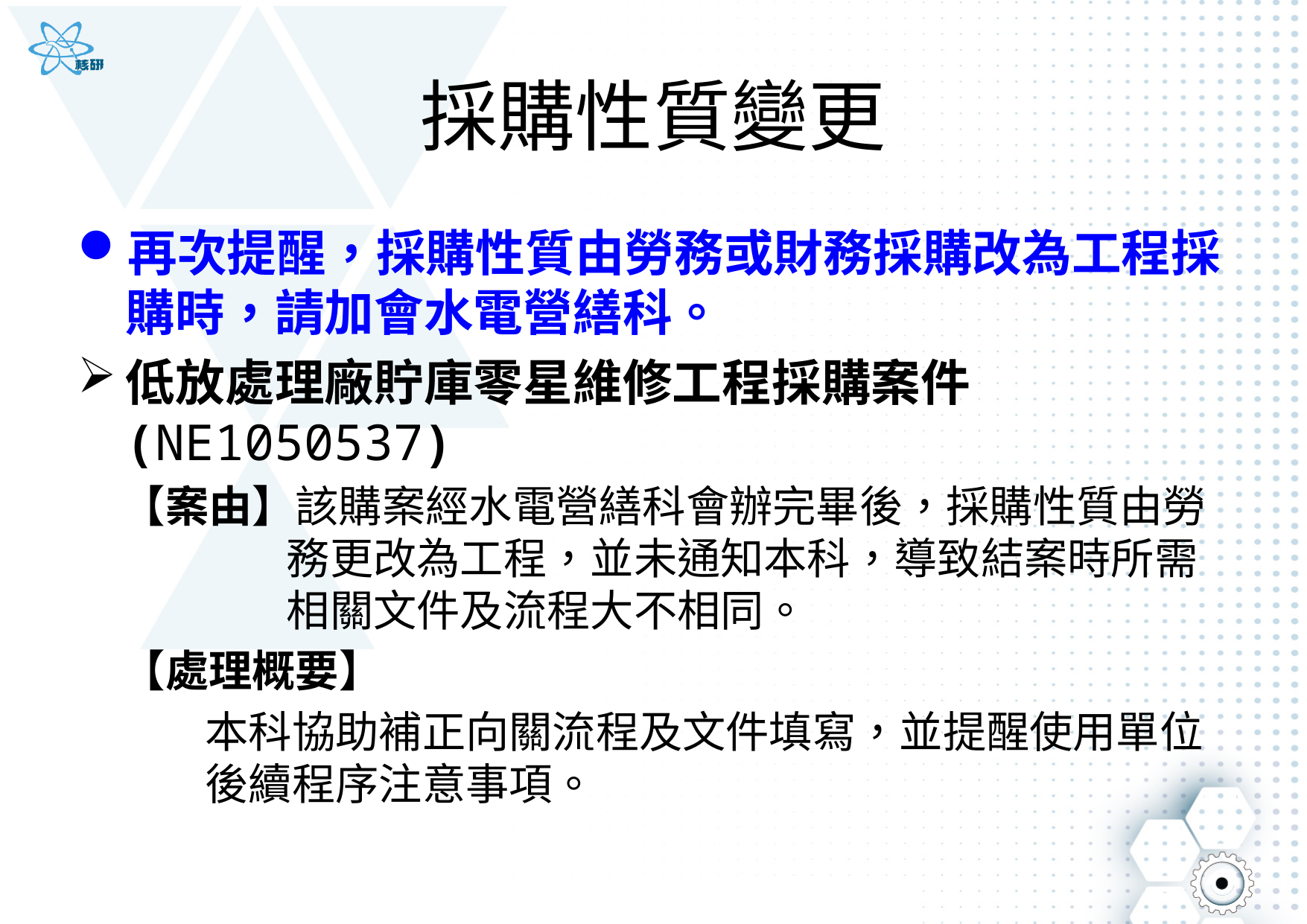

# 採購性質變更
再次提醒，採購性質由勞務或財務採購改為工程採購時，請加會水電營繕科。
低放處理廠貯庫零星維修工程採購案件(NE1050537)
【案由】該購案經水電營繕科會辦完畢後，採購性質由勞務更改為工程，並未通知本科，導致結案時所需相關文件及流程大不相同。
【處理概要】
本科協助補正向關流程及文件填寫，並提醒使用單位後續程序注意事項。